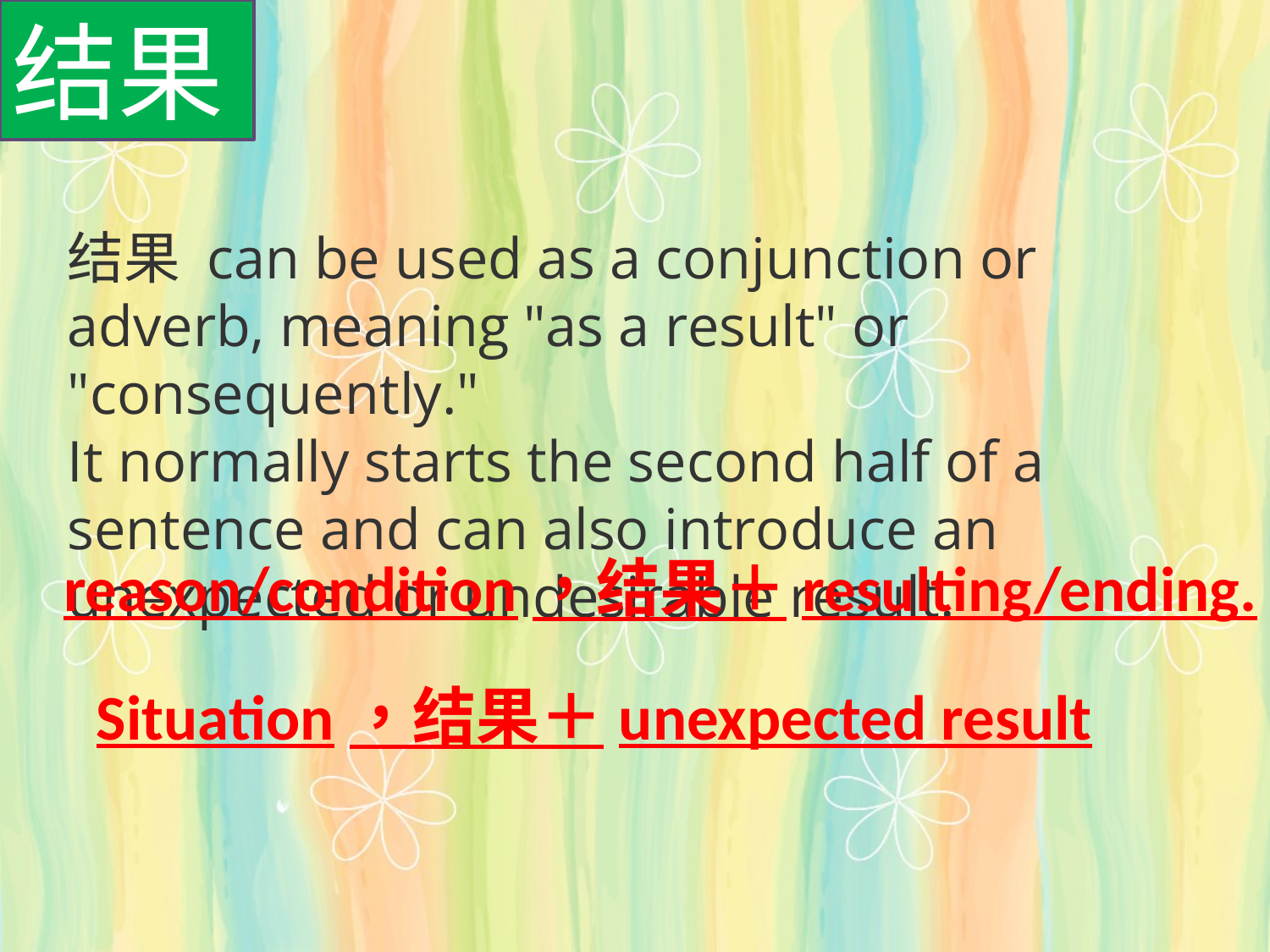

结果
结果 can be used as a conjunction or adverb, meaning "as a result" or "consequently."
It normally starts the second half of a sentence and can also introduce an unexpected or undesirable result.
reason/condition，结果＋resulting/ending.
Situation，结果＋unexpected result